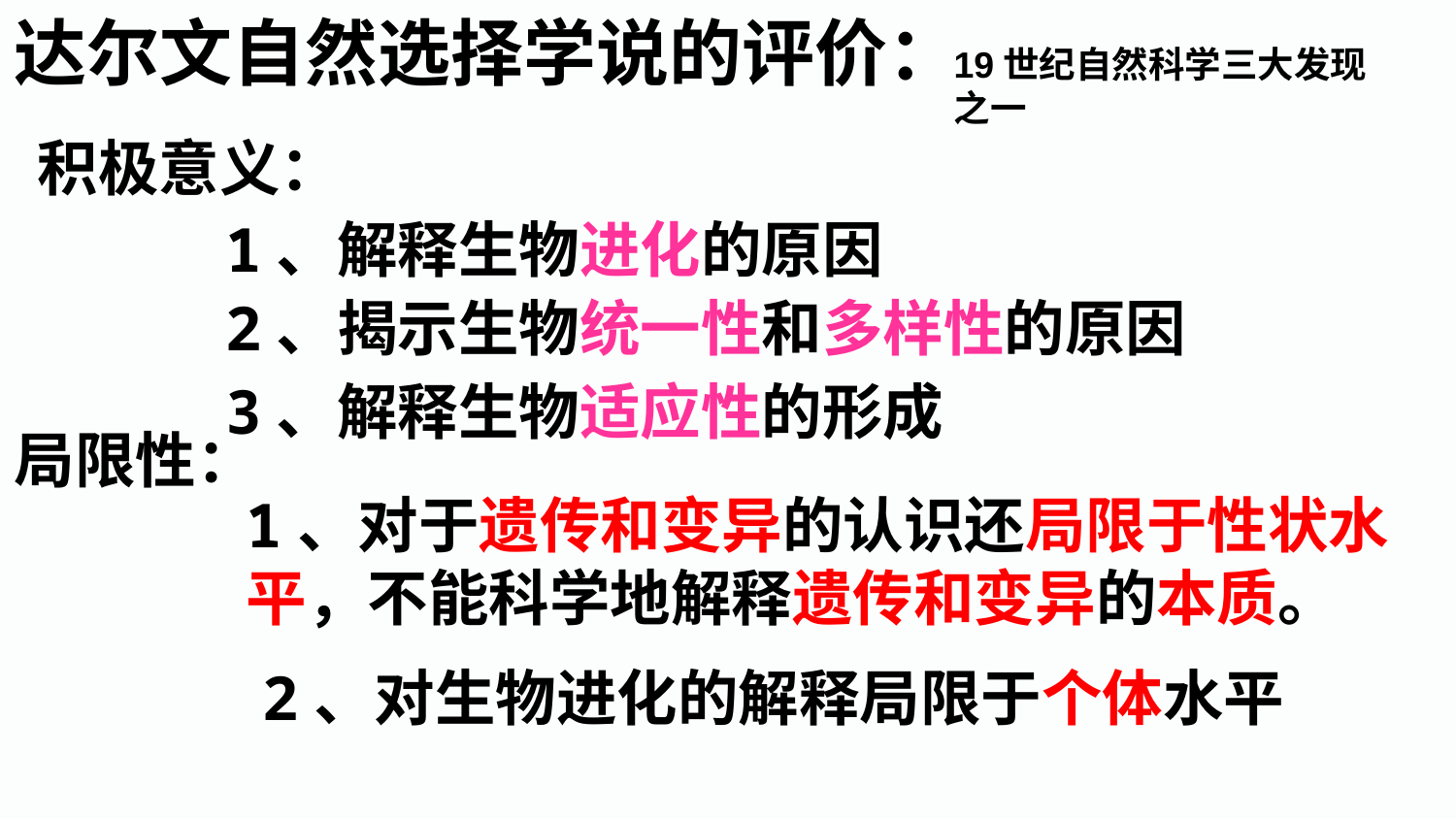

达尔文自然选择学说的评价：
19世纪自然科学三大发现之一
积极意义：
1、解释生物进化的原因
2、揭示生物统一性和多样性的原因
3、解释生物适应性的形成
局限性：
1、对于遗传和变异的认识还局限于性状水平，不能科学地解释遗传和变异的本质。
2、对生物进化的解释局限于个体水平